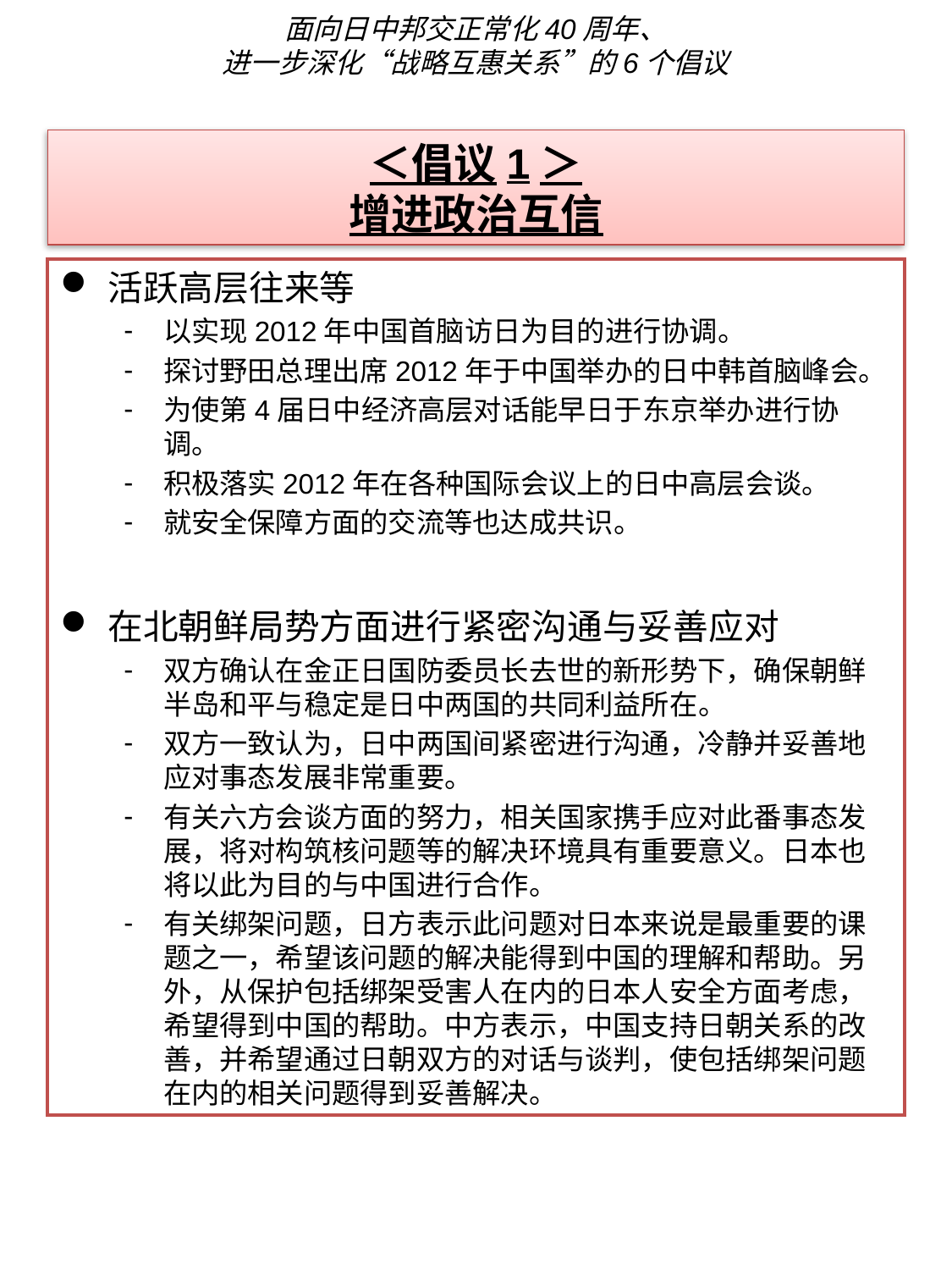

面向日中邦交正常化40周年、
进一步深化“战略互惠关系”的6个倡议
# ＜倡议1＞ 增进政治互信
活跃高层往来等
以实现2012年中国首脑访日为目的进行协调。
探讨野田总理出席2012年于中国举办的日中韩首脑峰会。
为使第4届日中经济高层对话能早日于东京举办进行协调。
积极落实2012年在各种国际会议上的日中高层会谈。
就安全保障方面的交流等也达成共识。

在北朝鲜局势方面进行紧密沟通与妥善应对
双方确认在金正日国防委员长去世的新形势下，确保朝鲜半岛和平与稳定是日中两国的共同利益所在。
双方一致认为，日中两国间紧密进行沟通，冷静并妥善地应对事态发展非常重要。
有关六方会谈方面的努力，相关国家携手应对此番事态发展，将对构筑核问题等的解决环境具有重要意义。日本也将以此为目的与中国进行合作。
有关绑架问题，日方表示此问题对日本来说是最重要的课题之一，希望该问题的解决能得到中国的理解和帮助。另外，从保护包括绑架受害人在内的日本人安全方面考虑，希望得到中国的帮助。中方表示，中国支持日朝关系的改善，并希望通过日朝双方的对话与谈判，使包括绑架问题在内的相关问题得到妥善解决。